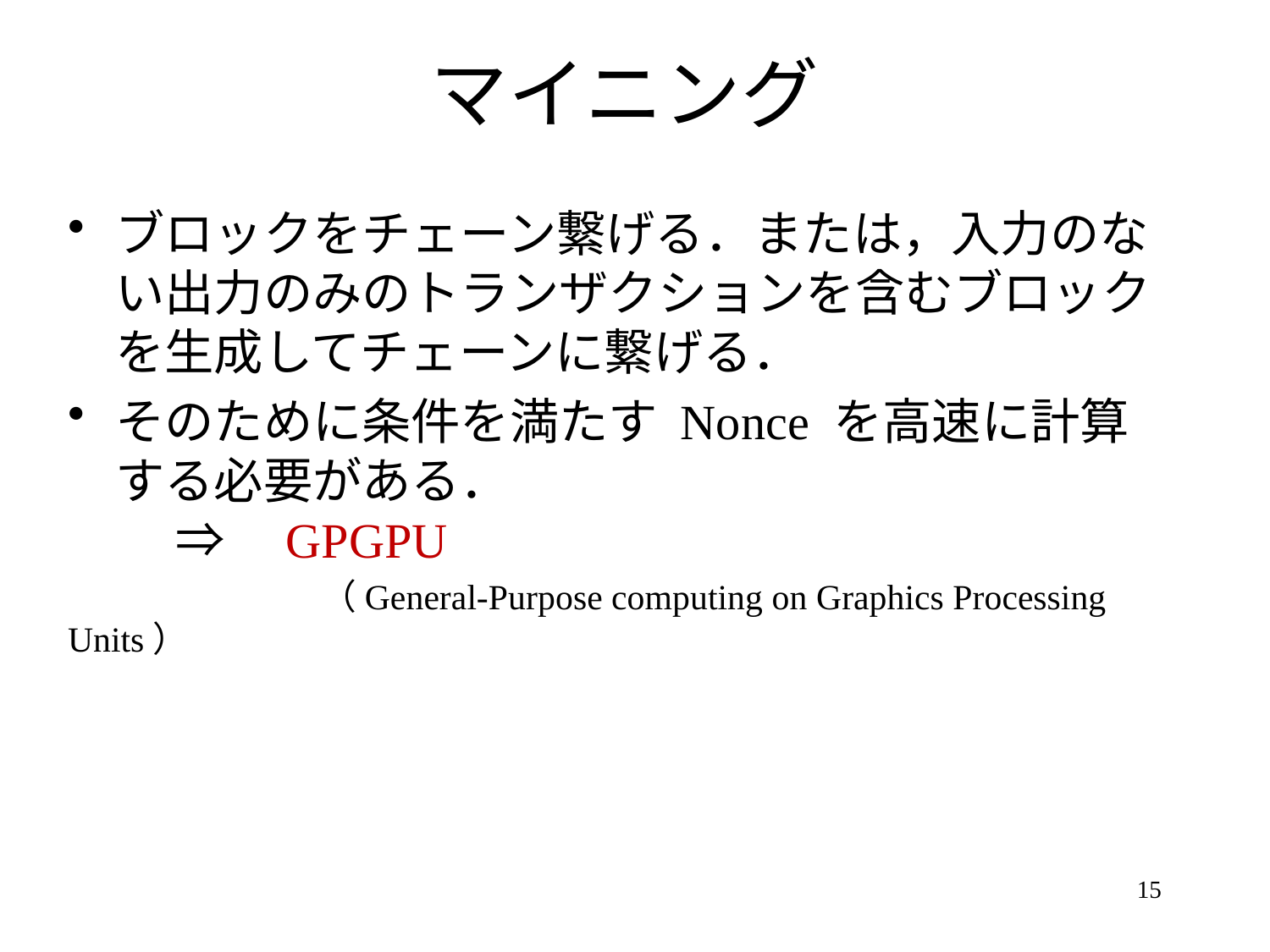

# マイニング
ブロックをチェーン繋げる．または，入力のない出力のみのトランザクションを含むブロックを生成してチェーンに繋げる．
そのために条件を満たす Nonce を高速に計算する必要がある．
 　⇒　GPGPU
　　　　　　　　　（General-Purpose computing on Graphics Processing Units）
15